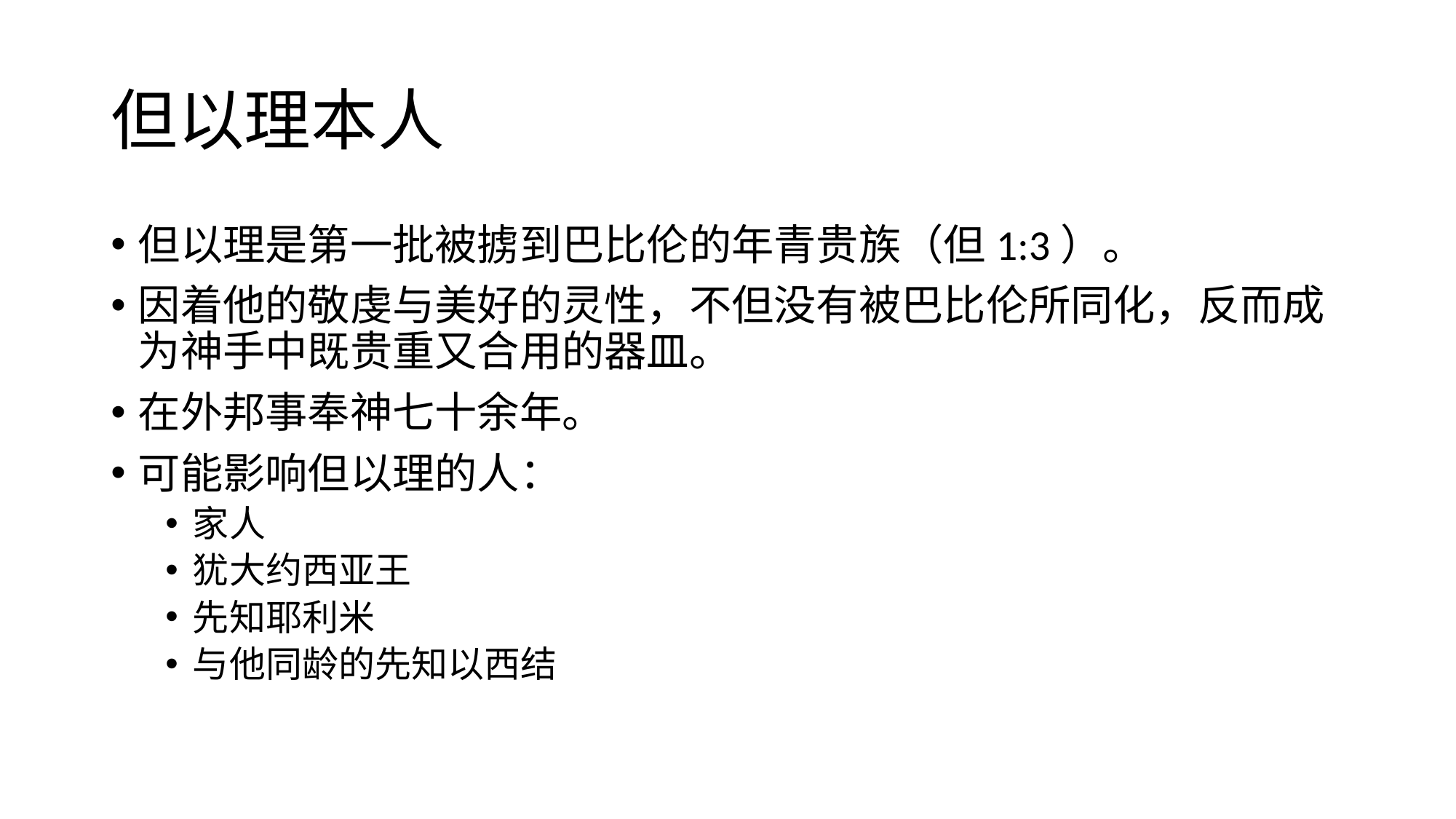

# 但以理本人
但以理是第一批被掳到巴比伦的年青贵族（但1:3）。
因着他的敬虔与美好的灵性，不但没有被巴比伦所同化，反而成为神手中既贵重又合用的器皿。
在外邦事奉神七十余年。
可能影响但以理的人：
家人
犹大约西亚王
先知耶利米
与他同龄的先知以西结